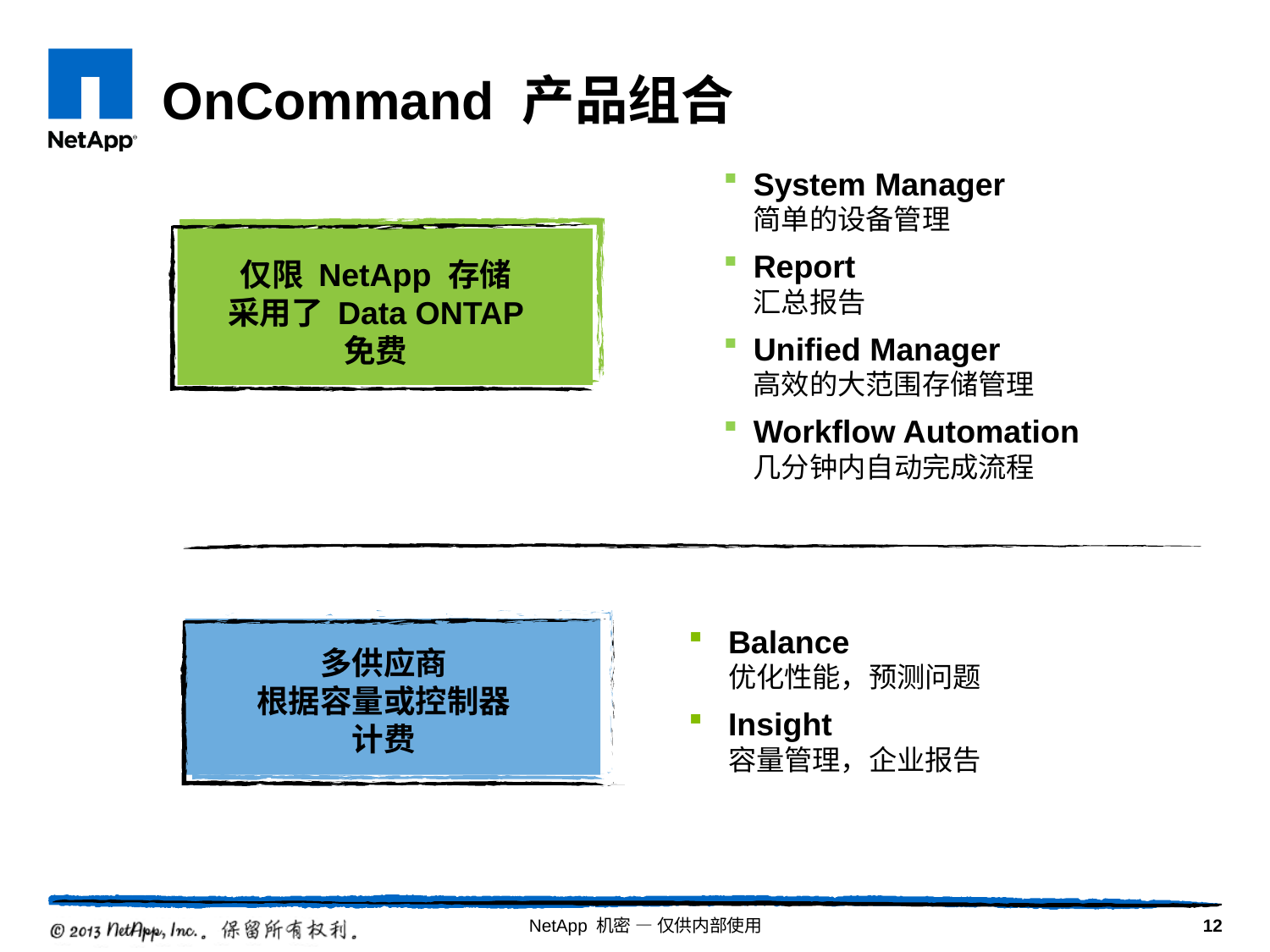

# OnCommand 产品组合

System Manager
简单的设备管理
Report
汇总报告
Unified Manager
高效的大范围存储管理
Workflow Automation
几分钟内自动完成流程

仅限 NetApp 存储
采用了 Data ONTAP
免费

Balance
优化性能，预测问题
Insight
容量管理，企业报告

多供应商
根据容量或控制器
计费
12
NetApp 机密 — 仅供内部使用